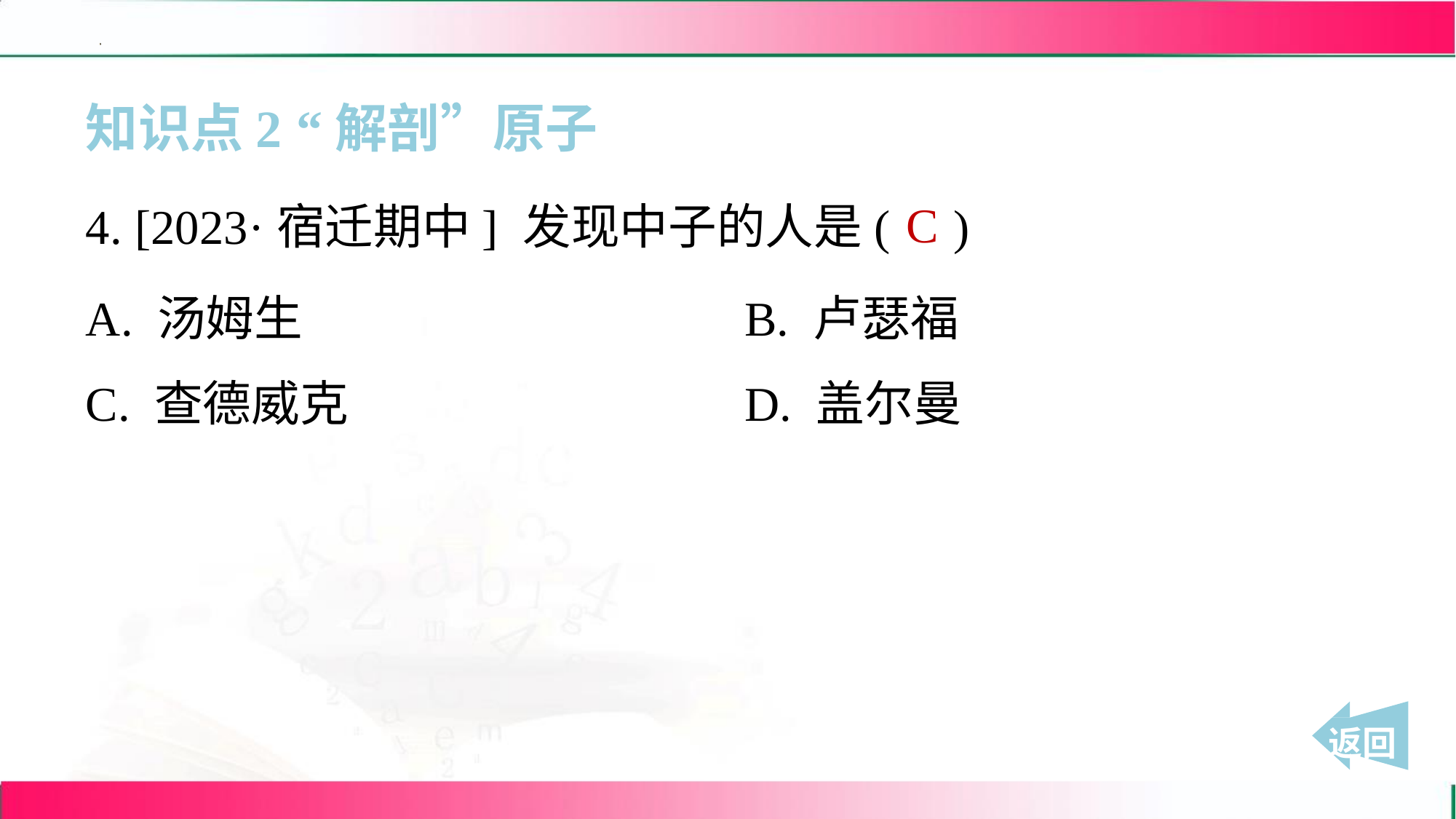

知识点2 “解剖”原子
C
4. [2023·宿迁期中] 发现中子的人是(     )
A. 汤姆生	B. 卢瑟福
C. 查德威克	D. 盖尔曼
 返回